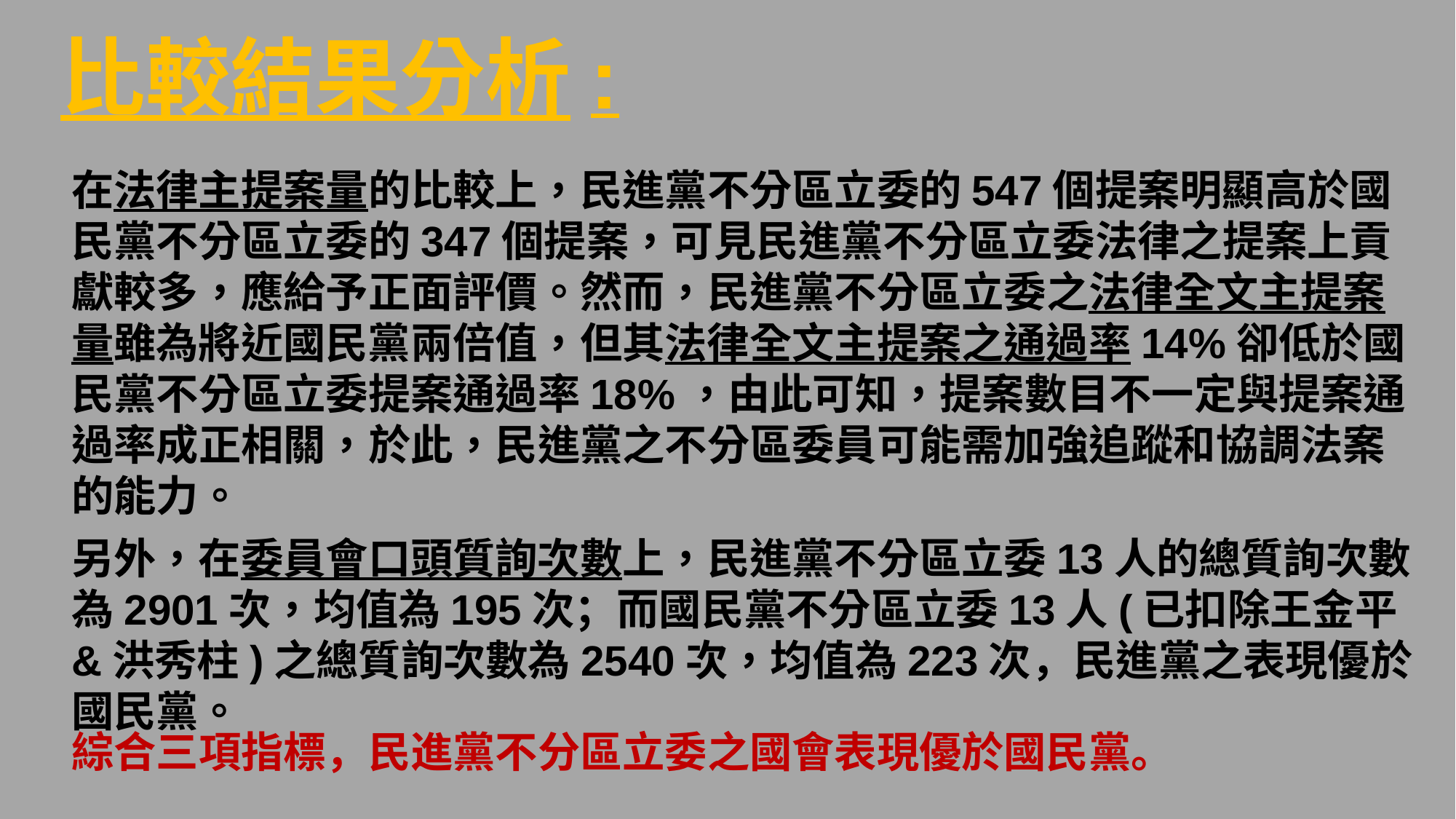

比較結果分析:
在法律主提案量的比較上，民進黨不分區立委的547個提案明顯高於國民黨不分區立委的347個提案，可見民進黨不分區立委法律之提案上貢獻較多，應給予正面評價。然而，民進黨不分區立委之法律全文主提案量雖為將近國民黨兩倍值，但其法律全文主提案之通過率14%卻低於國民黨不分區立委提案通過率18%，由此可知，提案數目不一定與提案通過率成正相關，於此，民進黨之不分區委員可能需加強追蹤和協調法案的能力。
另外，在委員會口頭質詢次數上，民進黨不分區立委13人的總質詢次數為2901次，均值為195次；而國民黨不分區立委13人(已扣除王金平&洪秀柱)之總質詢次數為2540次，均值為223次，民進黨之表現優於國民黨。
綜合三項指標，民進黨不分區立委之國會表現優於國民黨。